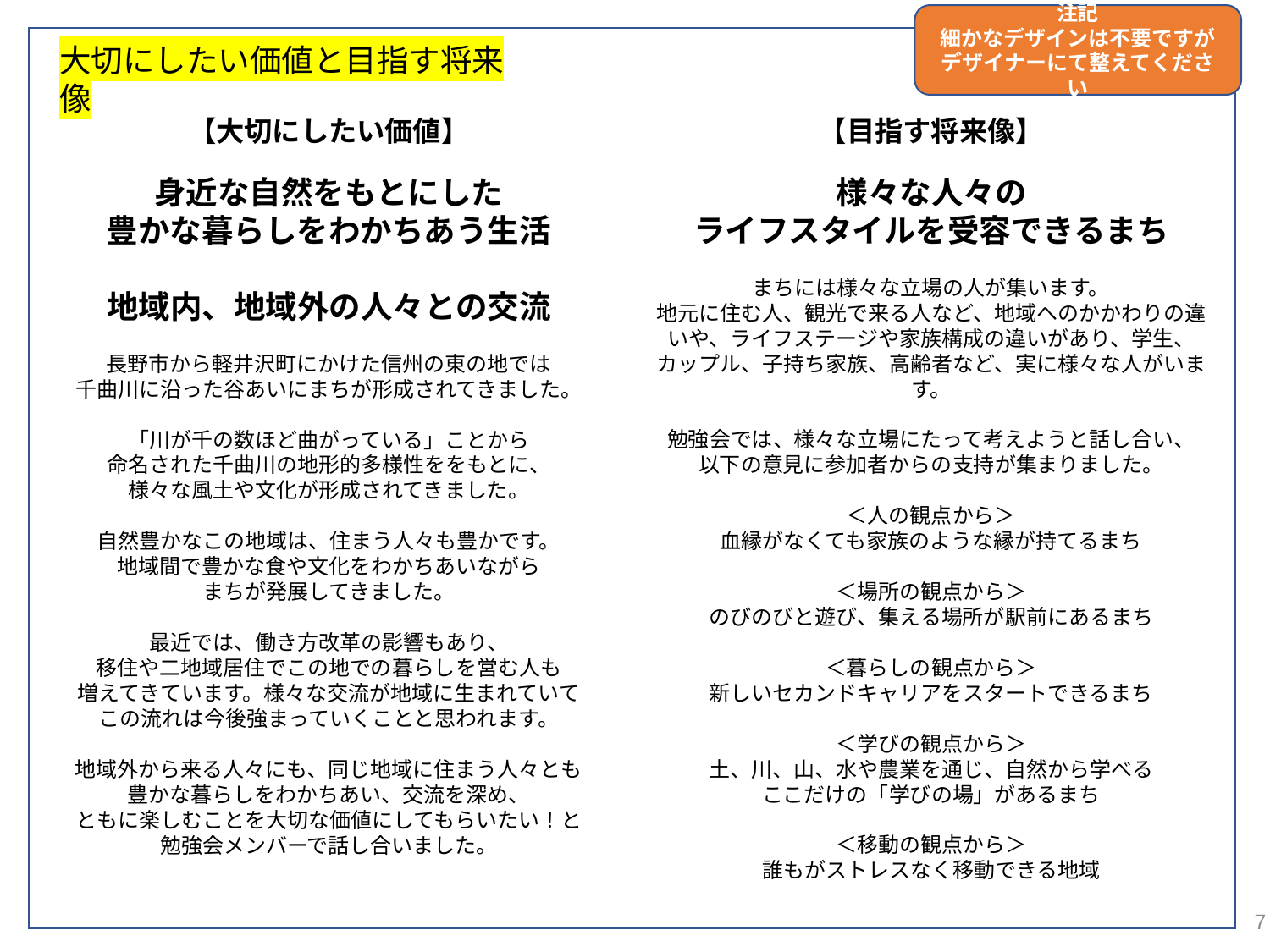

注記
細かなデザインは不要ですが
デザイナーにて整えてください

大切にしたい価値と目指す将来像
【大切にしたい価値】

身近な自然をもとにした
豊かな暮らしをわかちあう生活

地域内、地域外の人々との交流

長野市から軽井沢町にかけた信州の東の地では
千曲川に沿った谷あいにまちが形成されてきました。

「川が千の数ほど曲がっている」ことから
命名された千曲川の地形的多様性ををもとに、
様々な風土や文化が形成されてきました。

自然豊かなこの地域は、住まう人々も豊かです。
地域間で豊かな食や文化をわかちあいながら
まちが発展してきました。

最近では、働き方改革の影響もあり、
移住や二地域居住でこの地での暮らしを営む人も
増えてきています。様々な交流が地域に生まれていて
この流れは今後強まっていくことと思われます。

地域外から来る人々にも、同じ地域に住まう人々とも
豊かな暮らしをわかちあい、交流を深め、
ともに楽しむことを大切な価値にしてもらいたい！と
勉強会メンバーで話し合いました。
【目指す将来像】

様々な人々の
ライフスタイルを受容できるまち

まちには様々な立場の人が集います。
地元に住む人、観光で来る人など、地域へのかかわりの違いや、ライフステージや家族構成の違いがあり、学生、カップル、子持ち家族、高齢者など、実に様々な人がいます。

勉強会では、様々な立場にたって考えようと話し合い、
以下の意見に参加者からの支持が集まりました。

＜人の観点から＞
血縁がなくても家族のような縁が持てるまち

＜場所の観点から＞
のびのびと遊び、集える場所が駅前にあるまち

＜暮らしの観点から＞
新しいセカンドキャリアをスタートできるまち

＜学びの観点から＞
土、川、山、水や農業を通じ、自然から学べる
ここだけの「学びの場」があるまち

＜移動の観点から＞
誰もがストレスなく移動できる地域

7